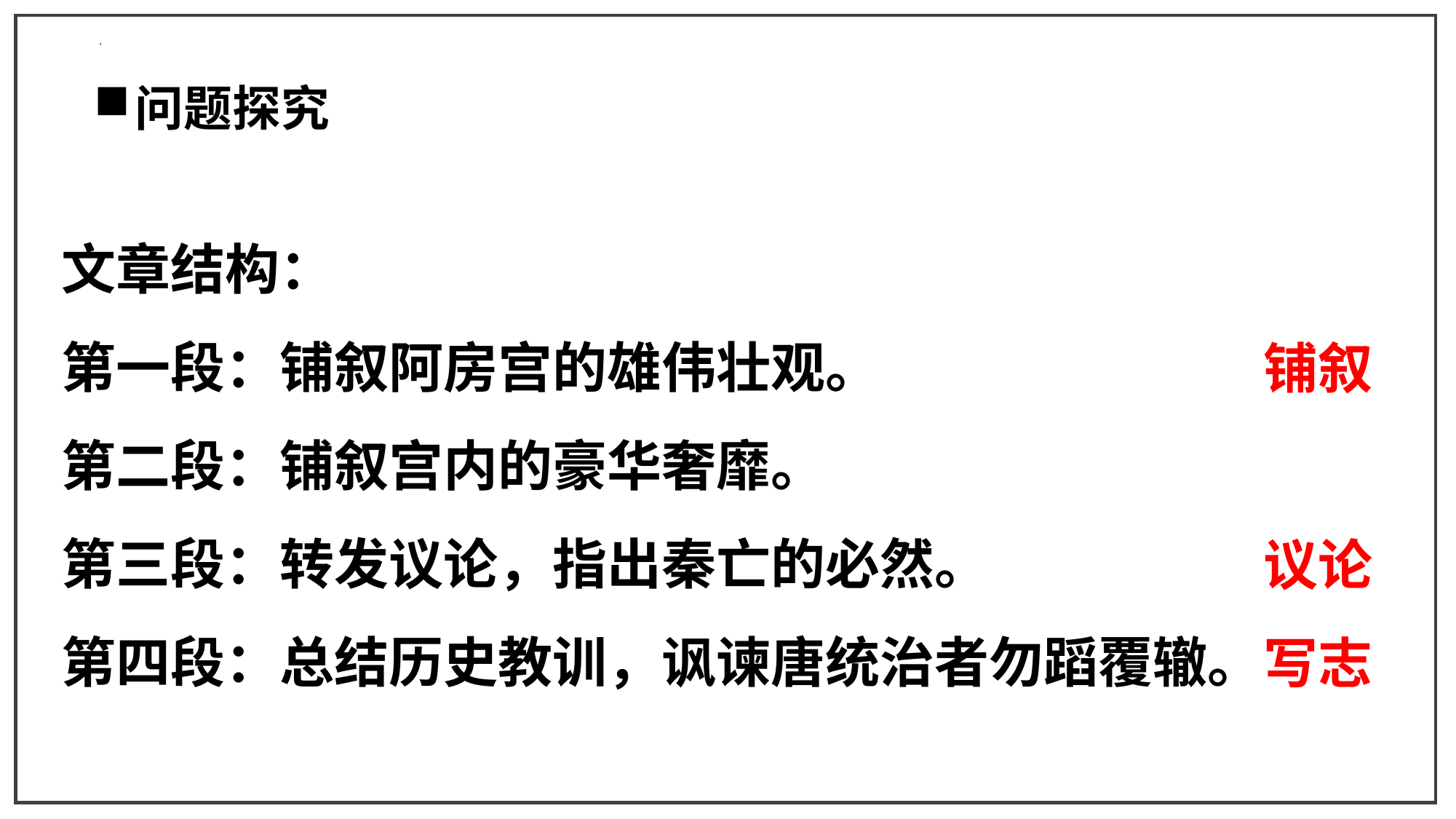

问题探究
文章结构：
第一段：铺叙阿房宫的雄伟壮观。
第二段：铺叙宫内的豪华奢靡。
第三段：转发议论，指出秦亡的必然。
第四段：总结历史教训，讽谏唐统治者勿蹈覆辙。
铺叙

议论
写志